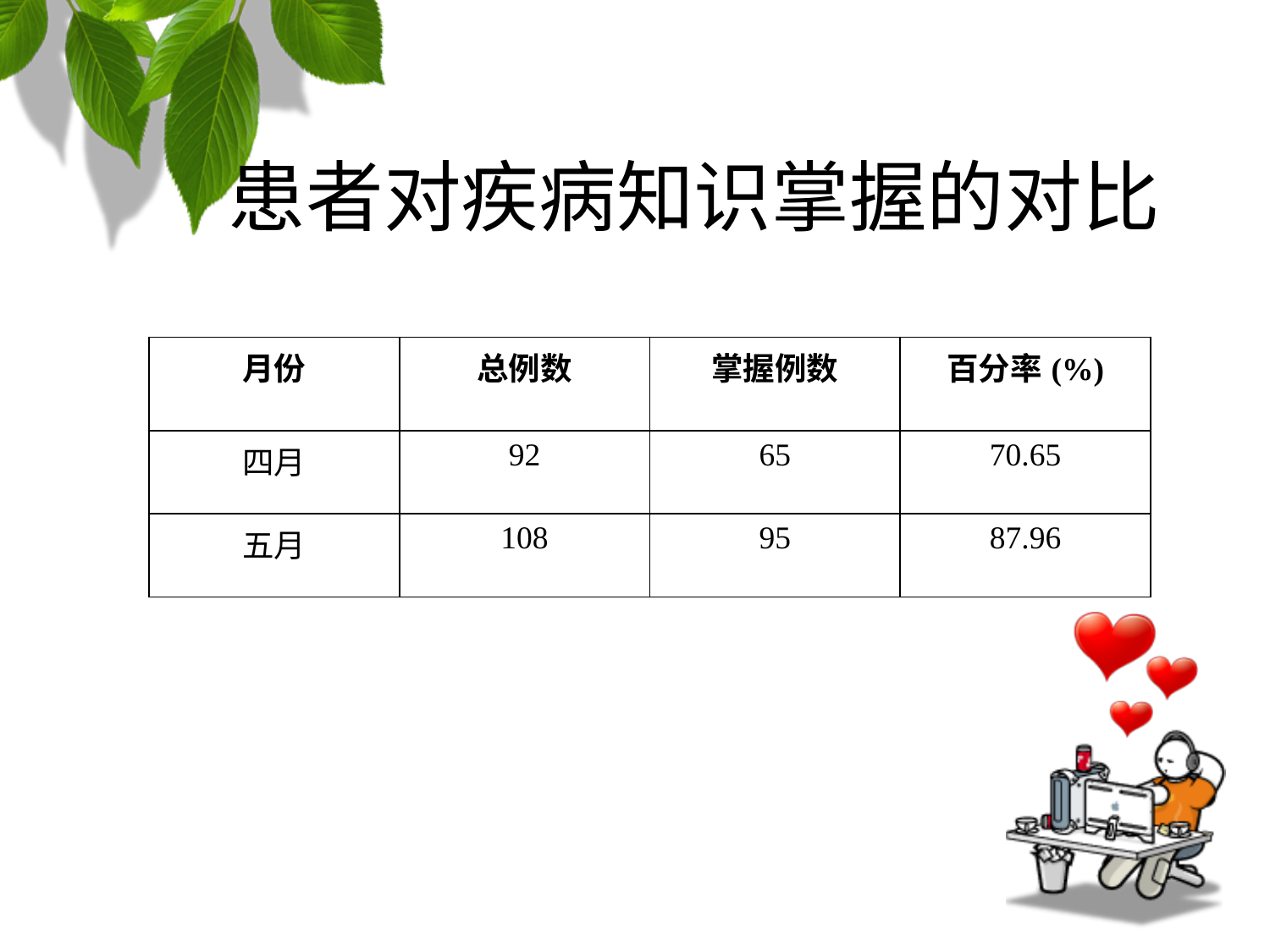

# 患者对疾病知识掌握的对比
| 月份 | 总例数 | 掌握例数 | 百分率(%) |
| --- | --- | --- | --- |
| 四月 | 92 | 65 | 70.65 |
| 五月 | 108 | 95 | 87.96 |